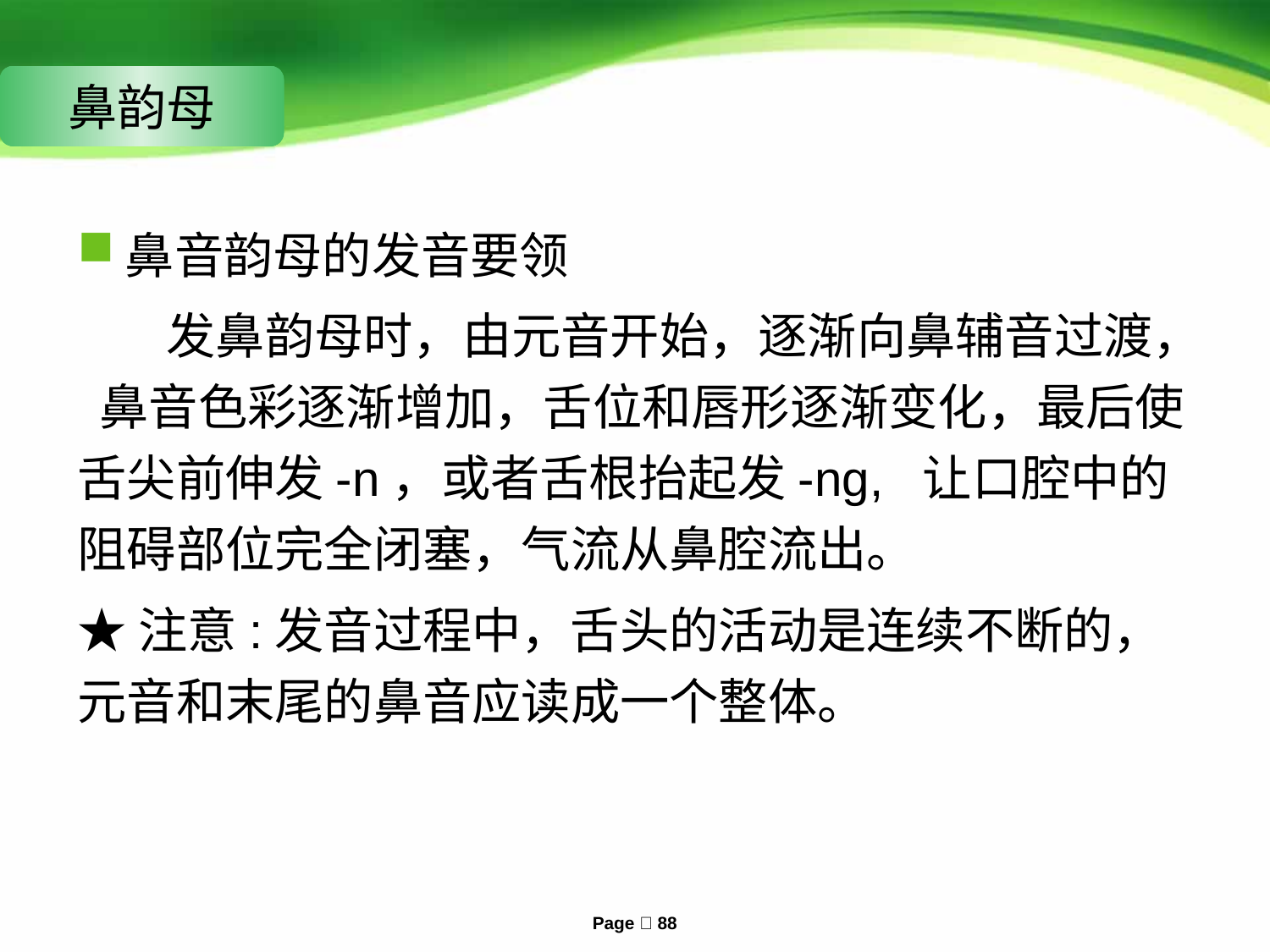

#
鼻韵母
鼻音韵母的发音要领
       发鼻韵母时，由元音开始，逐渐向鼻辅音过渡，  鼻音色彩逐渐增加，舌位和唇形逐渐变化，最后使舌尖前伸发-n，或者舌根抬起发-ng,  让口腔中的阻碍部位完全闭塞，气流从鼻腔流出。
★注意:发音过程中，舌头的活动是连续不断的，元音和末尾的鼻音应读成一个整体。